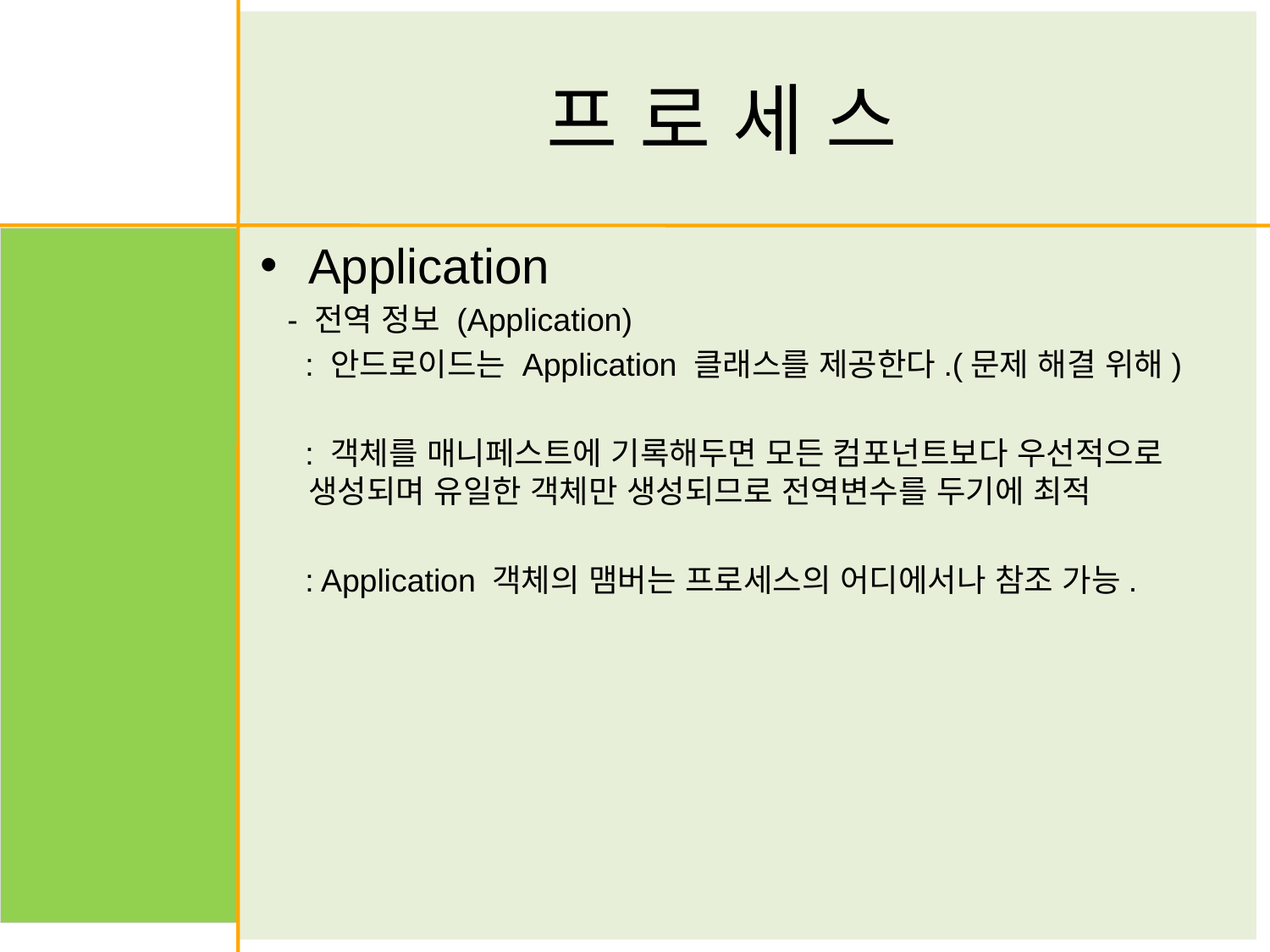

# 프 로 세 스
Application
   - 전역 정보 (Application)
     : 안드로이드는 Application 클래스를 제공한다.(문제 해결 위해)

     : 객체를 매니페스트에 기록해두면 모든 컴포넌트보다 우선적으로 생성되며 유일한 객체만 생성되므로 전역변수를 두기에 최적

     : Application 객체의 맴버는 프로세스의 어디에서나 참조 가능.